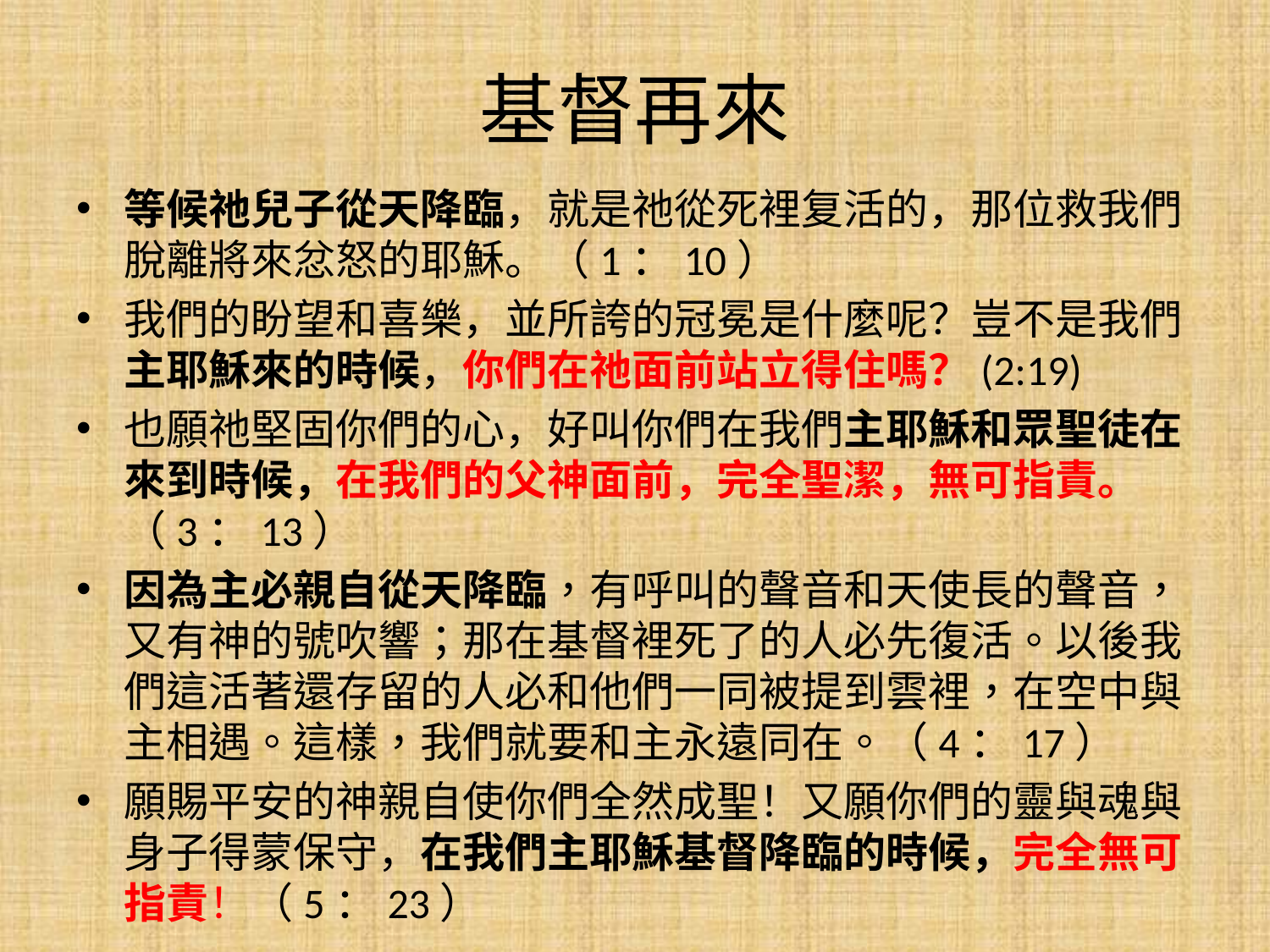

# 基督再來
等候祂兒子從天降臨，就是祂從死裡复活的，那位救我們脫離將來忿怒的耶穌。（1：10）
我們的盼望和喜樂，並所誇的冠冕是什麼呢？豈不是我們主耶穌來的時候，你們在祂面前站立得住嗎？(2:19)
也願祂堅固你們的心，好叫你們在我們主耶穌和眾聖徒在來到時候，在我們的父神面前，完全聖潔，無可指責。（3：13）
因為主必親自從天降臨，有呼叫的聲音和天使長的聲音，又有神的號吹響；那在基督裡死了的人必先復活。以後我們這活著還存留的人必和他們一同被提到雲裡，在空中與主相遇。這樣，我們就要和主永遠同在。（4：17）
願賜平安的神親自使你們全然成聖！又願你們的靈與魂與身子得蒙保守，在我們主耶穌基督降臨的時候，完全無可指責！（5：23）